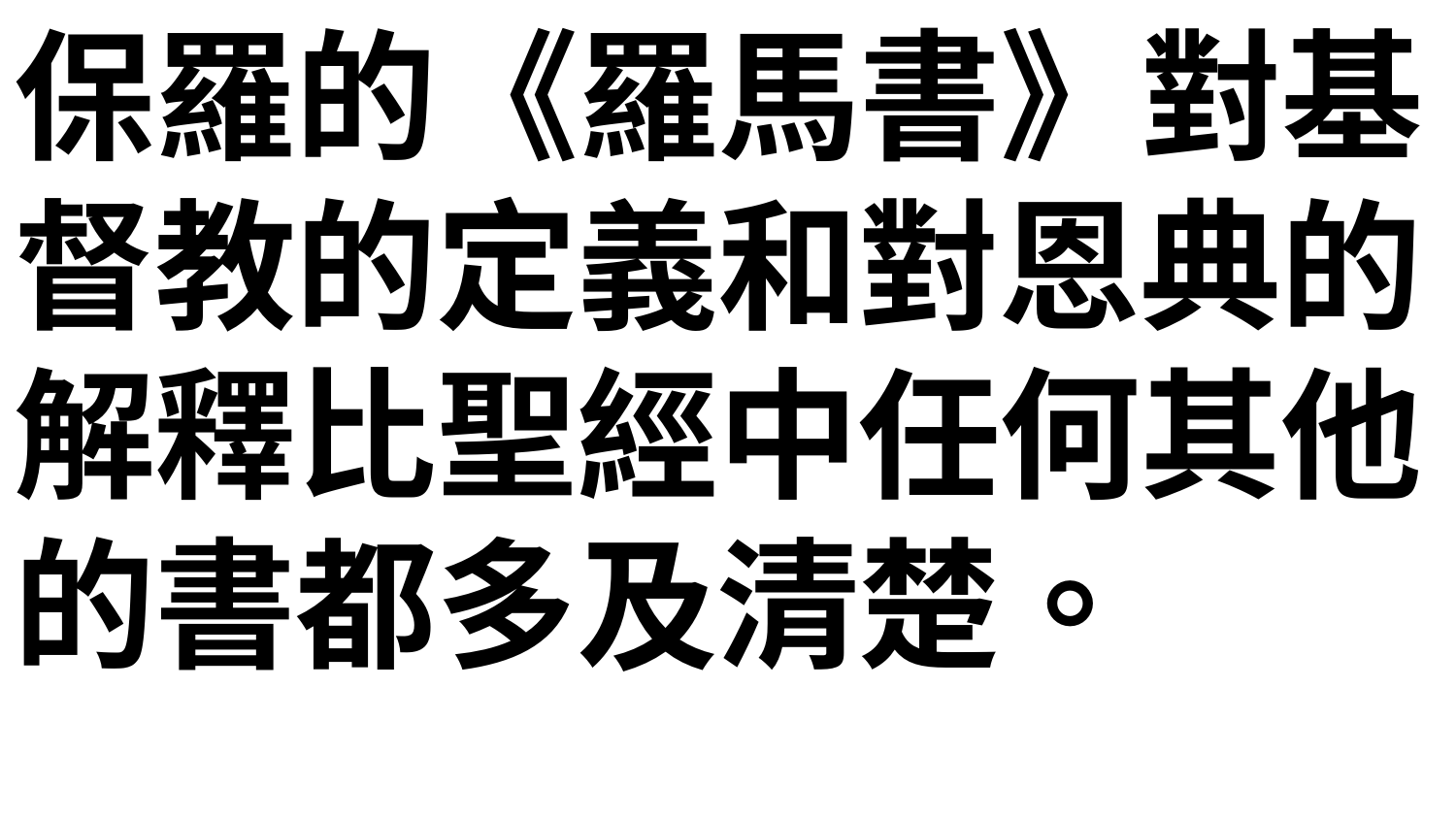

保羅的《羅馬書》對基督教的定義和對恩典的解釋比聖經中任何其他的書都多及清楚。